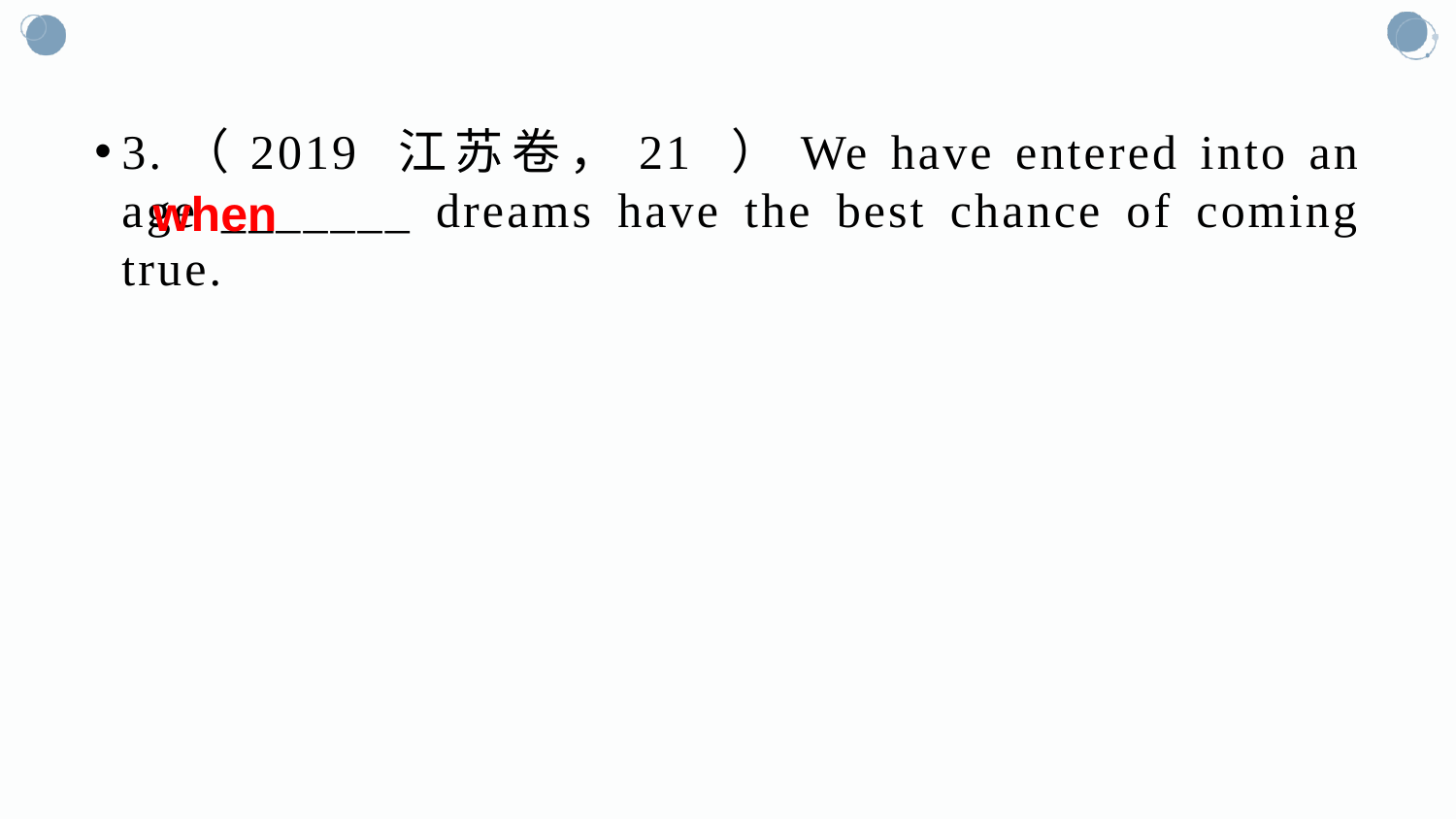

#
3.（2019 江苏卷，21 ）We have entered into an age _______ dreams have the best chance of coming true.

when